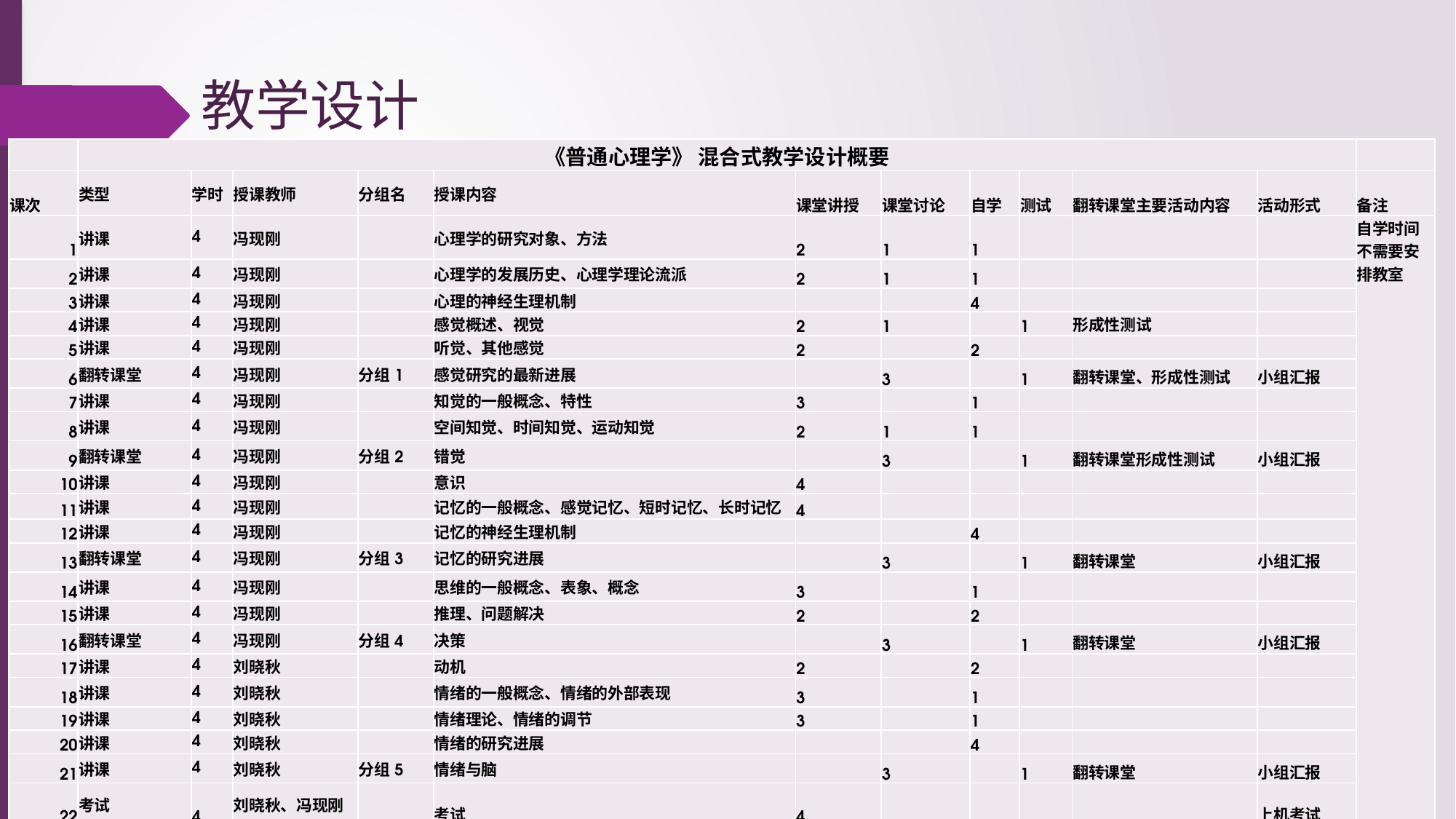

# 教学设计
|  | 《普通心理学》 混合式教学设计概要 |  |  |  |  |  |  |  |  |  |  |  |
| --- | --- | --- | --- | --- | --- | --- | --- | --- | --- | --- | --- | --- |
| 课次 | 类型 | 学时 | 授课教师 | 分组名 | 授课内容 | 课堂讲授 | 课堂讨论 | 自学 | 测试 | 翻转课堂主要活动内容 | 活动形式 | 备注 |
| 1 | 讲课 | 4 | 冯现刚 |  | 心理学的研究对象、方法 | 2 | 1 | 1 |  |  |  | 自学时间不需要安排教室 |
| 2 | 讲课 | 4 | 冯现刚 |  | 心理学的发展历史、心理学理论流派 | 2 | 1 | 1 |  |  |  |  |
| 3 | 讲课 | 4 | 冯现刚 |  | 心理的神经生理机制 |  |  | 4 |  |  |  |  |
| 4 | 讲课 | 4 | 冯现刚 |  | 感觉概述、视觉 | 2 | 1 |  | 1 | 形成性测试 |  |  |
| 5 | 讲课 | 4 | 冯现刚 |  | 听觉、其他感觉 | 2 |  | 2 |  |  |  |  |
| 6 | 翻转课堂 | 4 | 冯现刚 | 分组1 | 感觉研究的最新进展 |  | 3 |  | 1 | 翻转课堂、形成性测试 | 小组汇报 |  |
| 7 | 讲课 | 4 | 冯现刚 |  | 知觉的一般概念、特性 | 3 |  | 1 |  |  |  |  |
| 8 | 讲课 | 4 | 冯现刚 |  | 空间知觉、时间知觉、运动知觉 | 2 | 1 | 1 |  |  |  |  |
| 9 | 翻转课堂 | 4 | 冯现刚 | 分组2 | 错觉 |  | 3 |  | 1 | 翻转课堂形成性测试 | 小组汇报 |  |
| 10 | 讲课 | 4 | 冯现刚 |  | 意识 | 4 |  |  |  |  |  |  |
| 11 | 讲课 | 4 | 冯现刚 |  | 记忆的一般概念、感觉记忆、短时记忆、长时记忆 | 4 |  |  |  |  |  |  |
| 12 | 讲课 | 4 | 冯现刚 |  | 记忆的神经生理机制 |  |  | 4 |  |  |  |  |
| 13 | 翻转课堂 | 4 | 冯现刚 | 分组3 | 记忆的研究进展 |  | 3 |  | 1 | 翻转课堂 | 小组汇报 |  |
| 14 | 讲课 | 4 | 冯现刚 |  | 思维的一般概念、表象、概念 | 3 |  | 1 |  |  |  |  |
| 15 | 讲课 | 4 | 冯现刚 |  | 推理、问题解决 | 2 |  | 2 |  |  |  |  |
| 16 | 翻转课堂 | 4 | 冯现刚 | 分组4 | 决策 |  | 3 |  | 1 | 翻转课堂 | 小组汇报 |  |
| 17 | 讲课 | 4 | 刘晓秋 |  | 动机 | 2 |  | 2 |  |  |  |  |
| 18 | 讲课 | 4 | 刘晓秋 |  | 情绪的一般概念、情绪的外部表现 | 3 |  | 1 |  |  |  |  |
| 19 | 讲课 | 4 | 刘晓秋 |  | 情绪理论、情绪的调节 | 3 |  | 1 |  |  |  |  |
| 20 | 讲课 | 4 | 刘晓秋 |  | 情绪的研究进展 |  |  | 4 |  |  |  |  |
| 21 | 讲课 | 4 | 刘晓秋 | 分组5 | 情绪与脑 |  | 3 |  | 1 | 翻转课堂 | 小组汇报 |  |
| 22 | 考试 | 4 | 刘晓秋、冯现刚 |  | 考试 | 4 |  |  |  |  | 上机考试 |  |
|  | 合计 | 88 |  |  |  | 38 | 19 | 25 | 6 |  |  |  |